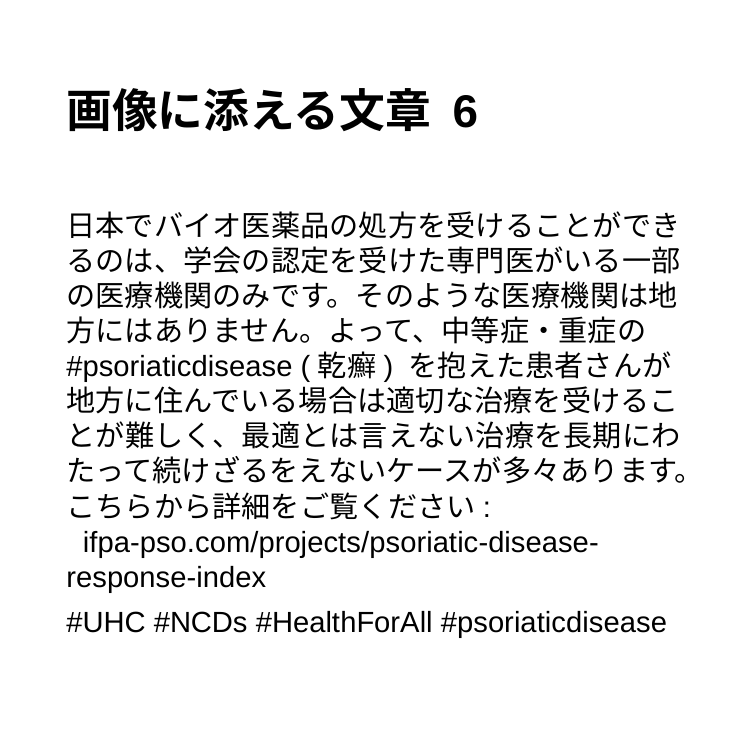

# 画像に添える文章 6
日本でバイオ医薬品の処方を受けることができるのは、学会の認定を受けた専門医がいる一部の医療機関のみです。そのような医療機関は地方にはありません。よって、中等症・重症の #psoriaticdisease (乾癬) を抱えた患者さんが地方に住んでいる場合は適切な治療を受けることが難しく、最適とは言えない治療を長期にわたって続けざるをえないケースが多々あります。こちらから詳細をご覧ください:                          ifpa-pso.com/projects/psoriatic-disease-response-index
#UHC #NCDs #HealthForAll #psoriaticdisease